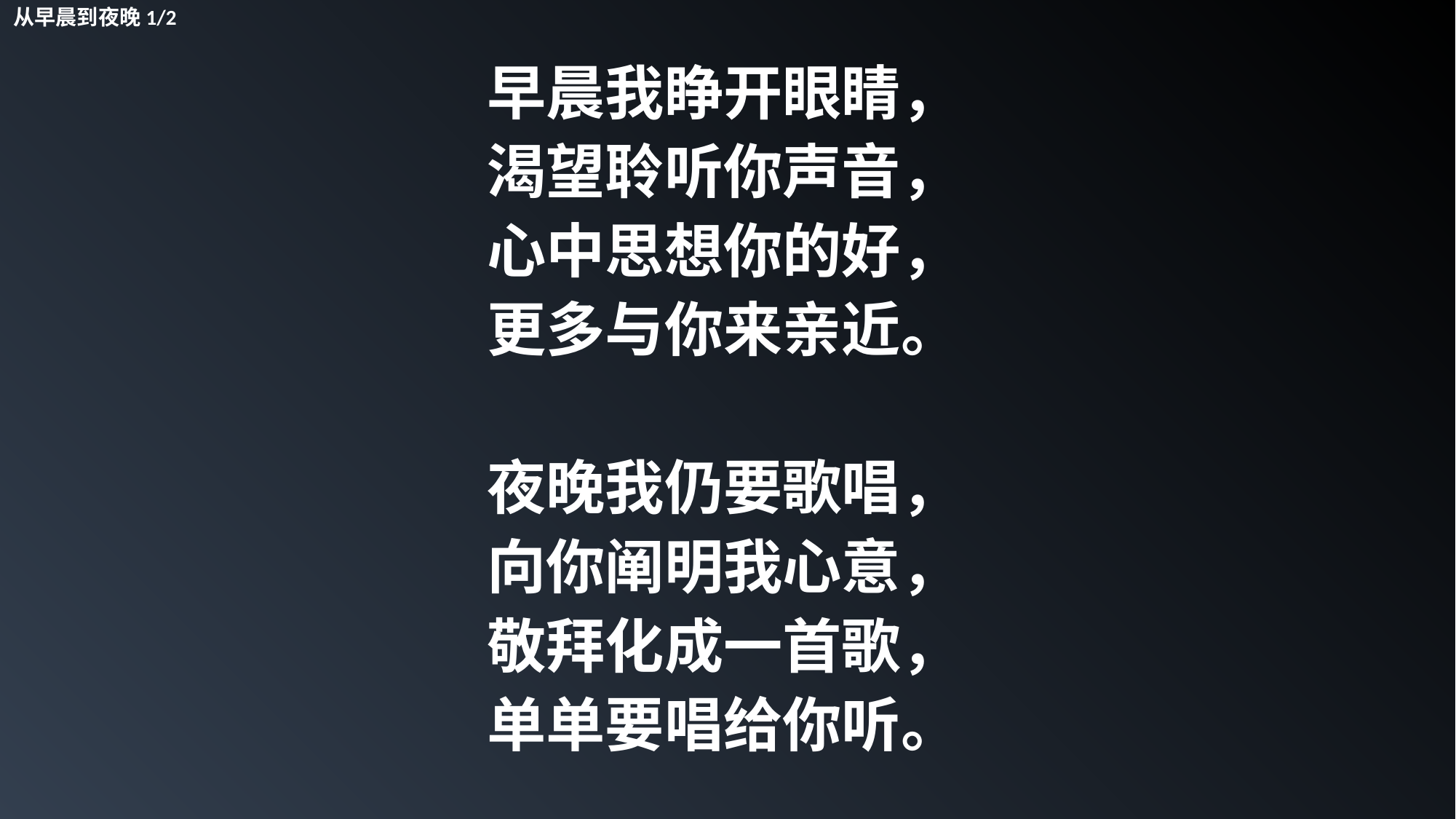

从早晨到夜晚1/2
早晨我睁开眼睛，
渴望聆听你声音，
心中思想你的好，
更多与你来亲近。

夜晚我仍要歌唱，
向你阐明我心意，
敬拜化成一首歌，
单单要唱给你听。